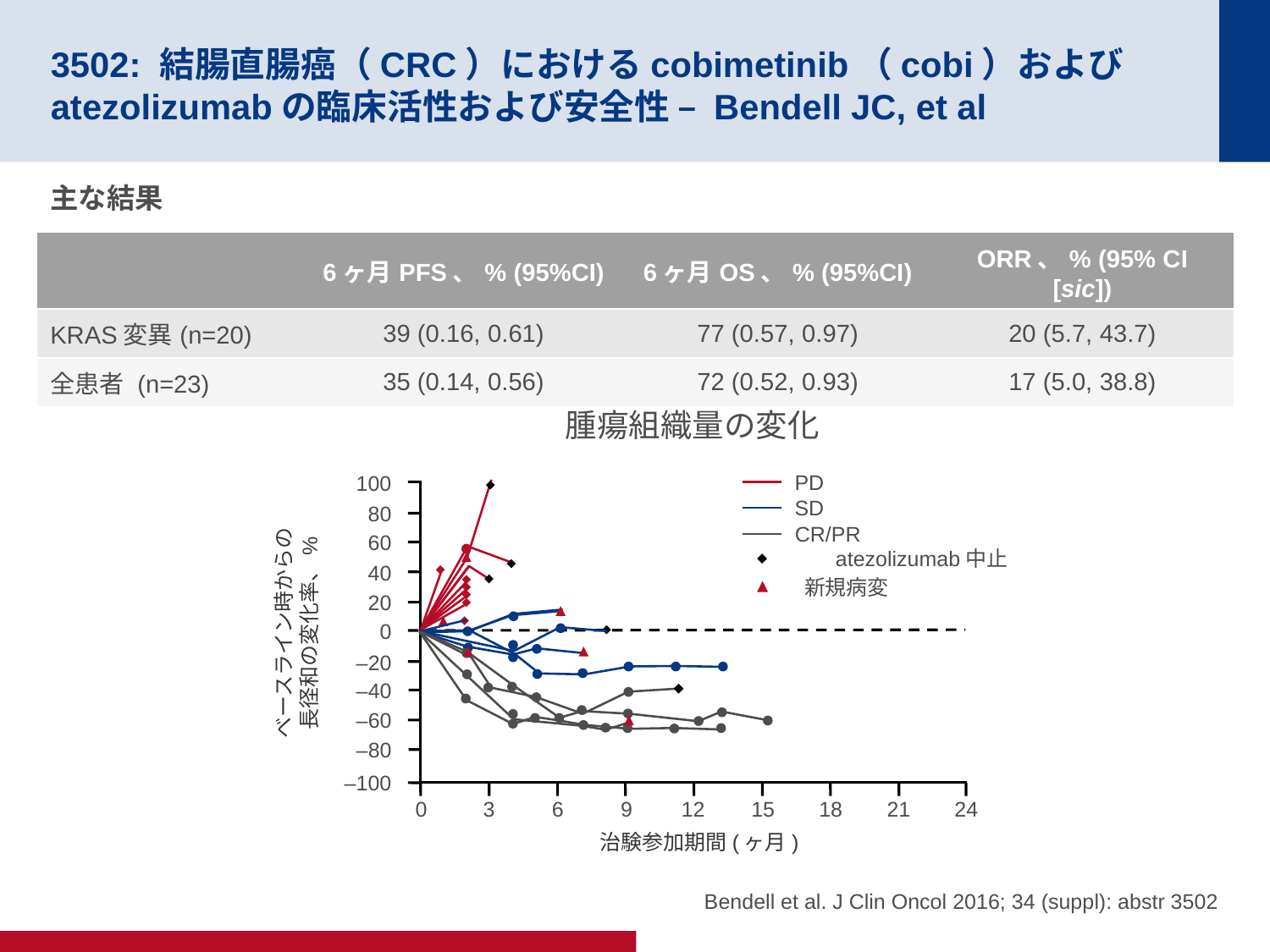

# 3502: 結腸直腸癌（CRC）におけるcobimetinib（cobi）およびatezolizumabの臨床活性および安全性 – Bendell JC, et al
主な結果

|  | 6ヶ月PFS、% (95%CI) | 6ヶ月OS、% (95%CI) | ORR、% (95% CI [sic]) |
| --- | --- | --- | --- |
| KRAS変異(n=20) | 39 (0.16, 0.61) | 77 (0.57, 0.97) | 20 (5.7, 43.7) |
| 全患者 (n=23) | 35 (0.14, 0.56) | 72 (0.52, 0.93) | 17 (5.0, 38.8) |
腫瘍組織量の変化
PD
100

SD
80
CR/PR
60
atezolizumab中止
40

新規病変

20
ベースライン時からの
長径和の変化率、%

0

–20
–40

–60
–80
–100
0
3
6
9
12
15
18
21
24
治験参加期間(ヶ月)
Bendell et al. J Clin Oncol 2016; 34 (suppl): abstr 3502